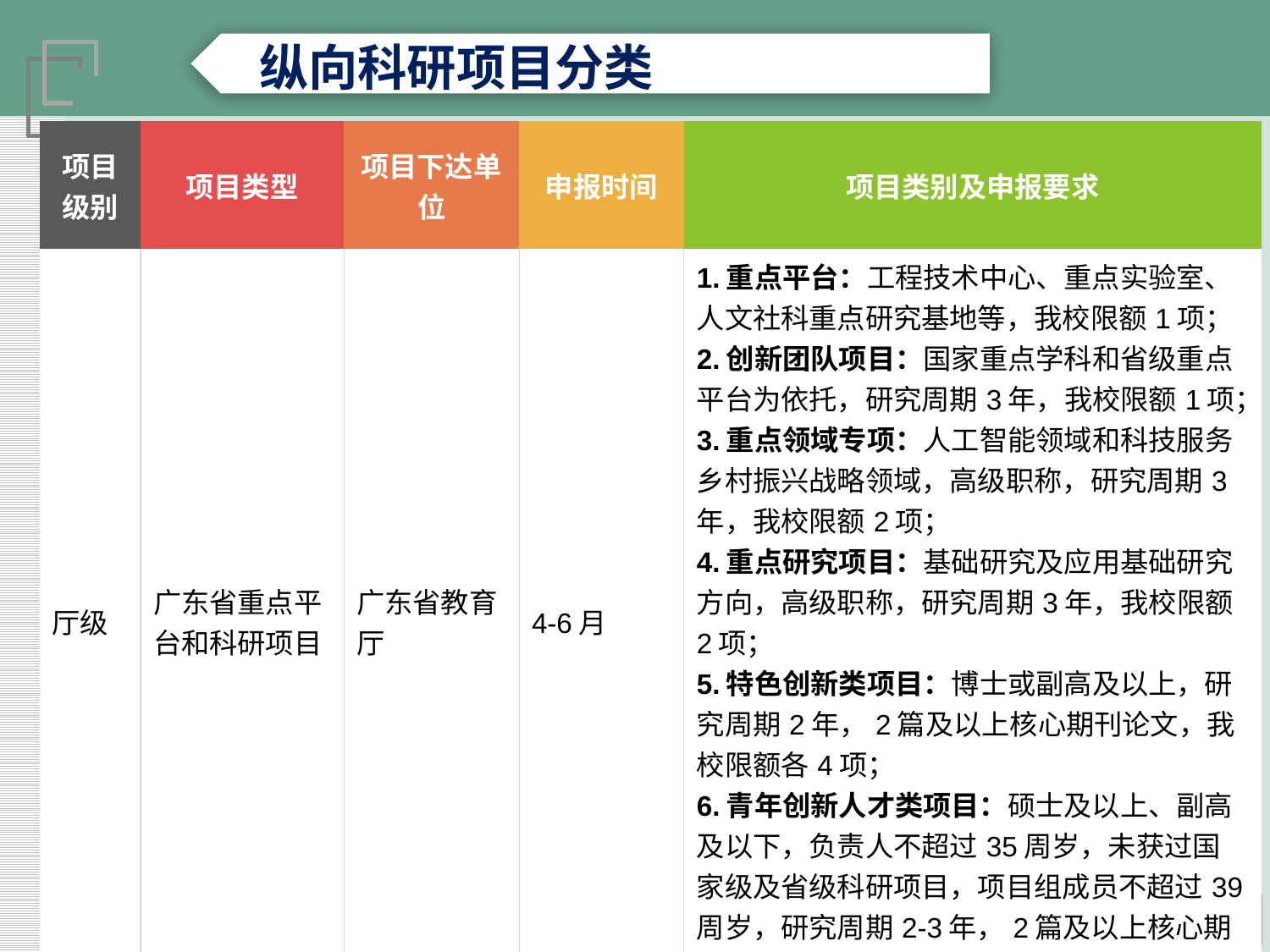

纵向科研项目分类
| 项目级别 | 项目类型 | 项目下达单位 | 申报时间 | 项目类别及申报要求 |
| --- | --- | --- | --- | --- |
| 厅级 | 广东省重点平台和科研项目 | 广东省教育厅 | 4-6月 | 1.重点平台：工程技术中心、重点实验室、人文社科重点研究基地等，我校限额1项； 2.创新团队项目：国家重点学科和省级重点平台为依托，研究周期3年，我校限额1项； 3.重点领域专项：人工智能领域和科技服务乡村振兴战略领域，高级职称，研究周期3年，我校限额2项； 4.重点研究项目：基础研究及应用基础研究方向，高级职称，研究周期3年，我校限额2项； 5.特色创新类项目：博士或副高及以上，研究周期2年，2篇及以上核心期刊论文，我校限额各4项； 6.青年创新人才类项目：硕士及以上、副高及以下，负责人不超过35周岁，未获过国家级及省级科研项目，项目组成员不超过39周岁，研究周期2-3年，2篇及以上核心期刊论文，我校限额各4项 |